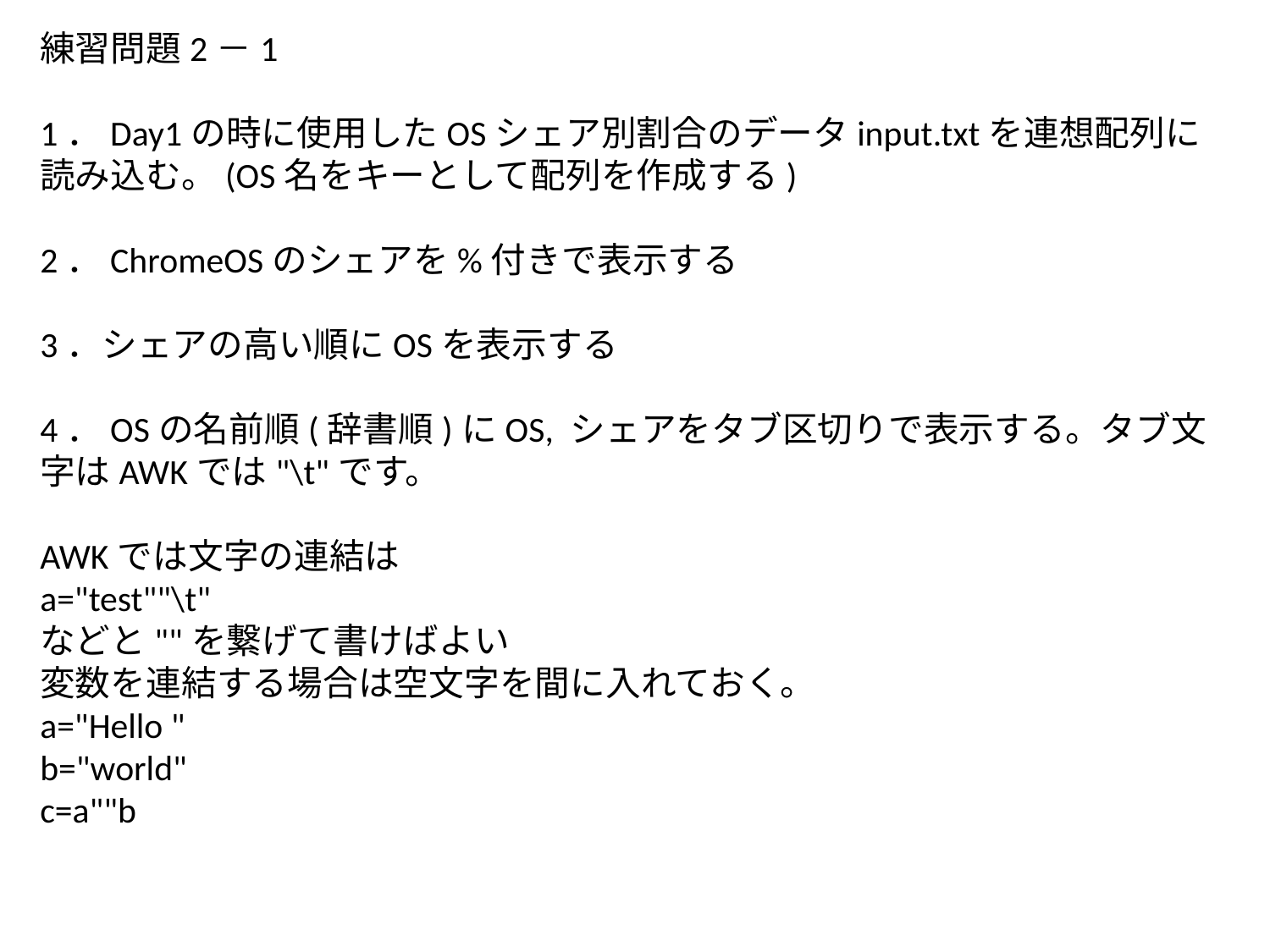

練習問題2－1

1．Day1の時に使用したOSシェア別割合のデータinput.txtを連想配列に読み込む。(OS名をキーとして配列を作成する)

2．ChromeOSのシェアを%付きで表示する

3．シェアの高い順にOSを表示する

4．OSの名前順(辞書順)にOS, シェアをタブ区切りで表示する。タブ文字はAWKでは"\t"です。

AWKでは文字の連結は
a="test""\t"
などと""を繋げて書けばよい
変数を連結する場合は空文字を間に入れておく。
a="Hello "
b="world"
c=a""b